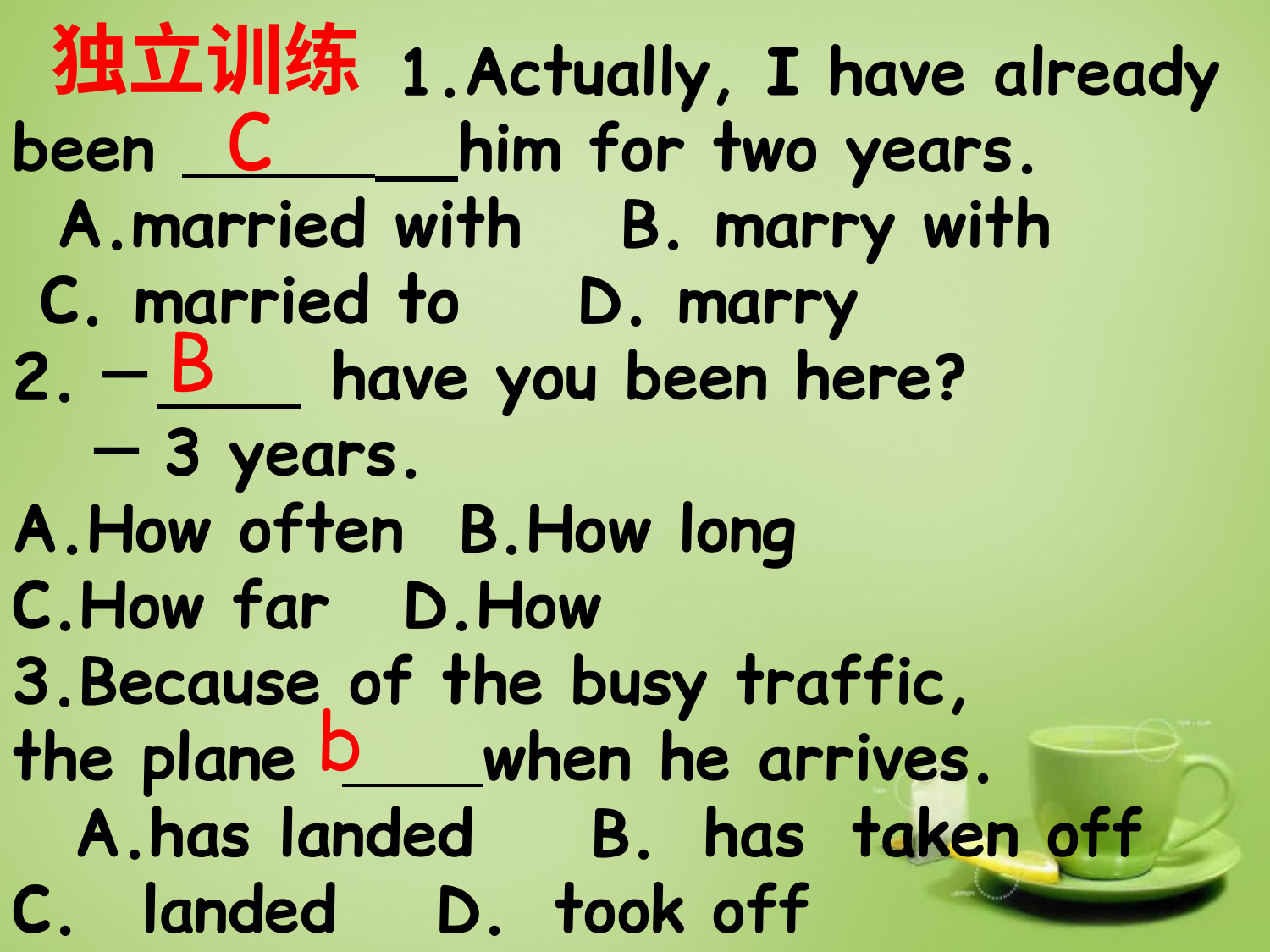

独立训练
              1.Actually, I have already been               him for two years.
  A.married with     B. marry with
 C. married to      D. marry
2.－           have you been here?
    －3 years.
A.How often  B.How long
C.How far   D.How
3.Because of the busy traffic,
the plane          when he arrives.
   A.has landed      B.  has  taken off
C.   landed     D.  took off
C
B
b